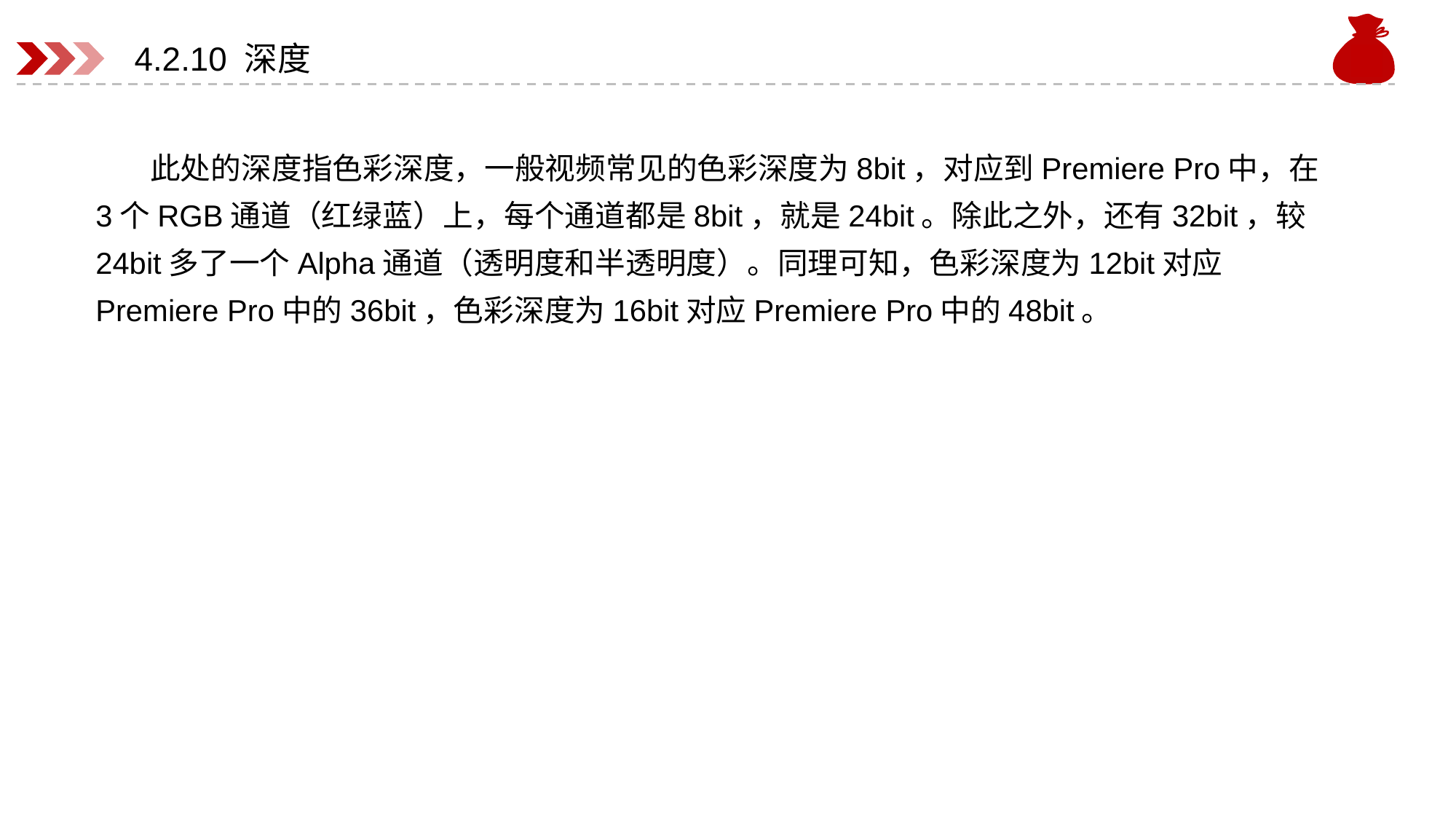

# 4.2.10 深度
19
此处的深度指色彩深度，一般视频常见的色彩深度为8bit，对应到Premiere Pro中，在3个RGB通道（红绿蓝）上，每个通道都是8bit，就是24bit。除此之外，还有32bit，较24bit多了一个Alpha通道（透明度和半透明度）。同理可知，色彩深度为12bit对应Premiere Pro中的36bit，色彩深度为16bit对应Premiere Pro中的48bit。